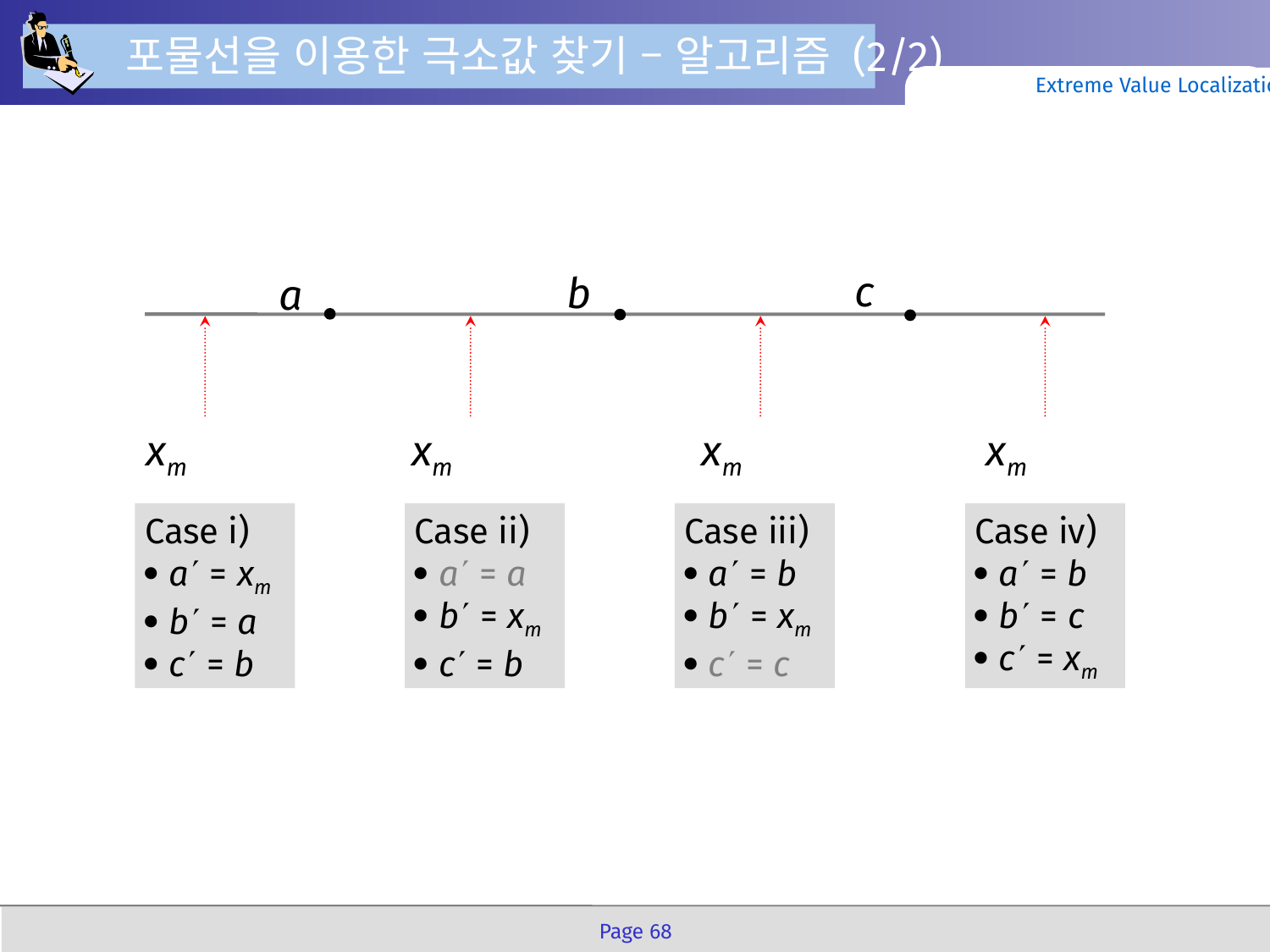

포물선을 이용한 극소값 찾기 – 알고리즘 (2/2)
Extreme Value Localization
c
b
a

xm
xm
xm
xm
Case i)
• a′ = xm
• b′ = a
• c′ = b
Case ii)
• a′ = a
• b′ = xm
• c′ = b
Case iii)
• a′ = b
• b′ = xm
• c′ = c
Case iv)
• a′ = b
• b′ = c
• c′ = xm
Page 68